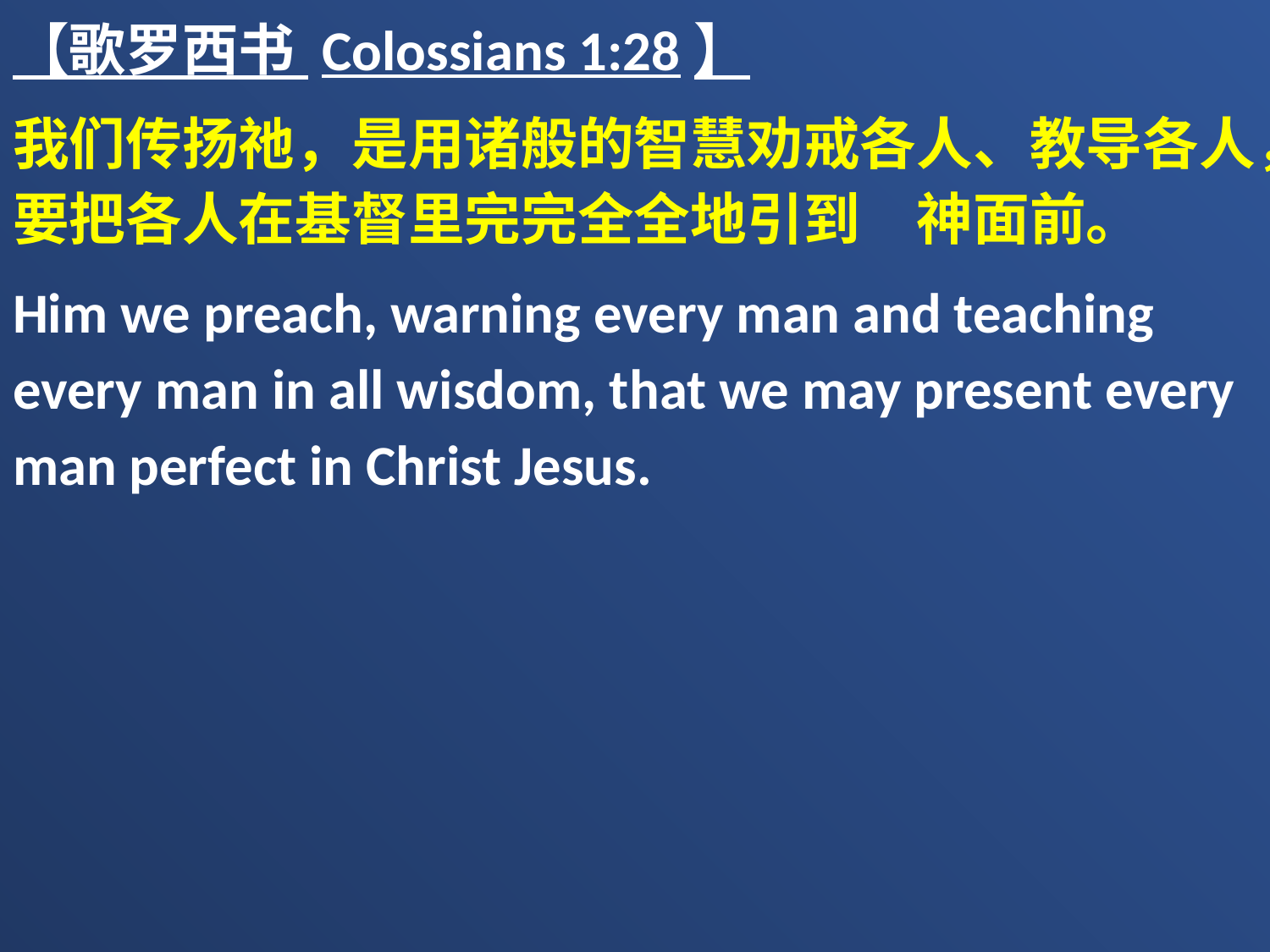

【歌罗西书 Colossians 1:28】
我们传扬祂，是用诸般的智慧劝戒各人、教导各人，要把各人在基督里完完全全地引到　神面前。
Him we preach, warning every man and teaching every man in all wisdom, that we may present every man perfect in Christ Jesus.